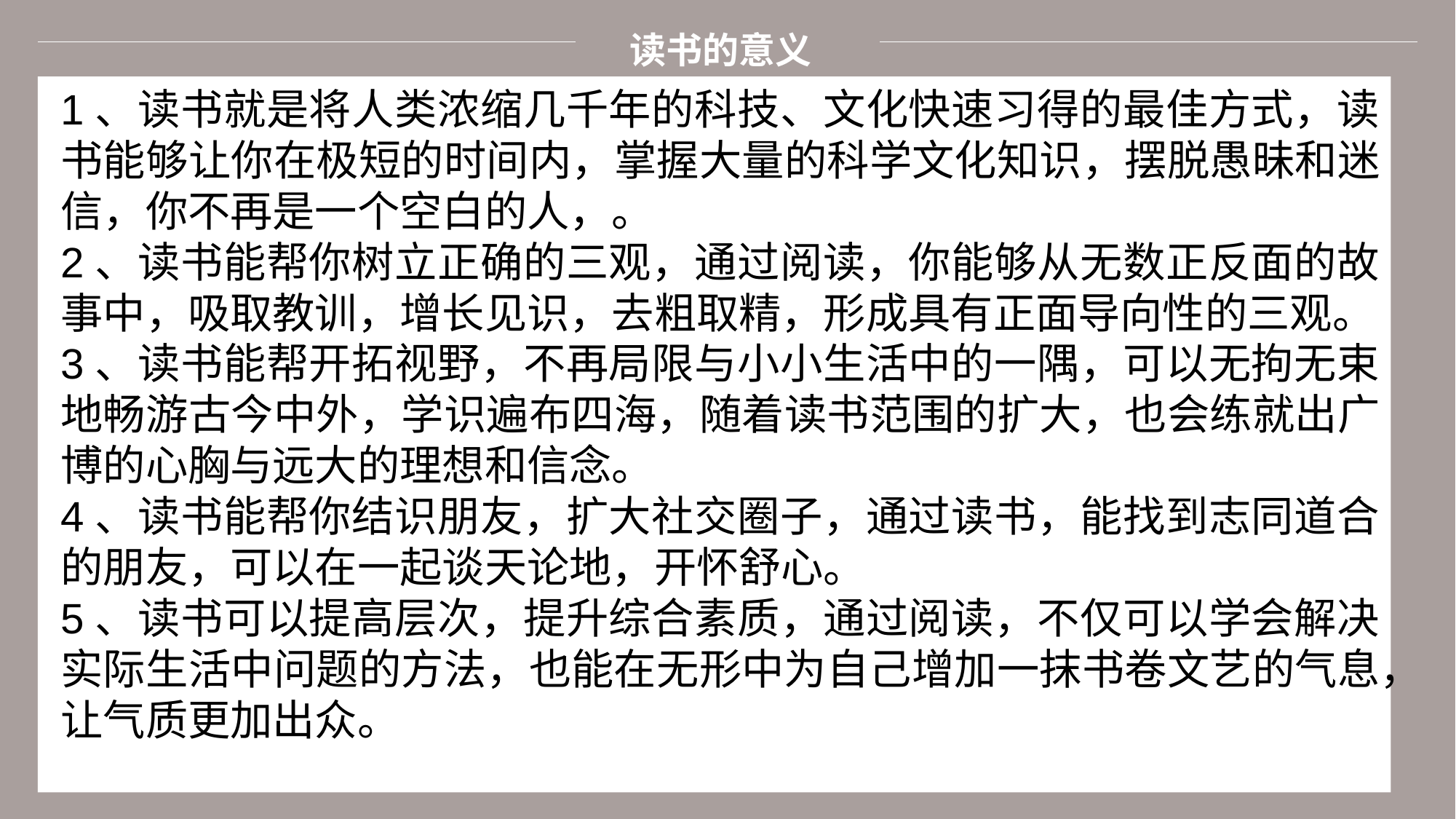

读书的意义

1、读书就是将人类浓缩几千年的科技、文化快速习得的最佳方式，读书能够让你在极短的时间内，掌握大量的科学文化知识，摆脱愚昧和迷信，你不再是一个空白的人，。
2、读书能帮你树立正确的三观，通过阅读，你能够从无数正反面的故事中，吸取教训，增长见识，去粗取精，形成具有正面导向性的三观。
3、读书能帮开拓视野，不再局限与小小生活中的一隅，可以无拘无束地畅游古今中外，学识遍布四海，随着读书范围的扩大，也会练就出广博的心胸与远大的理想和信念。
4、读书能帮你结识朋友，扩大社交圈子，通过读书，能找到志同道合的朋友，可以在一起谈天论地，开怀舒心。
5、读书可以提高层次，提升综合素质，通过阅读，不仅可以学会解决实际生活中问题的方法，也能在无形中为自己增加一抹书卷文艺的气息，让气质更加出众。